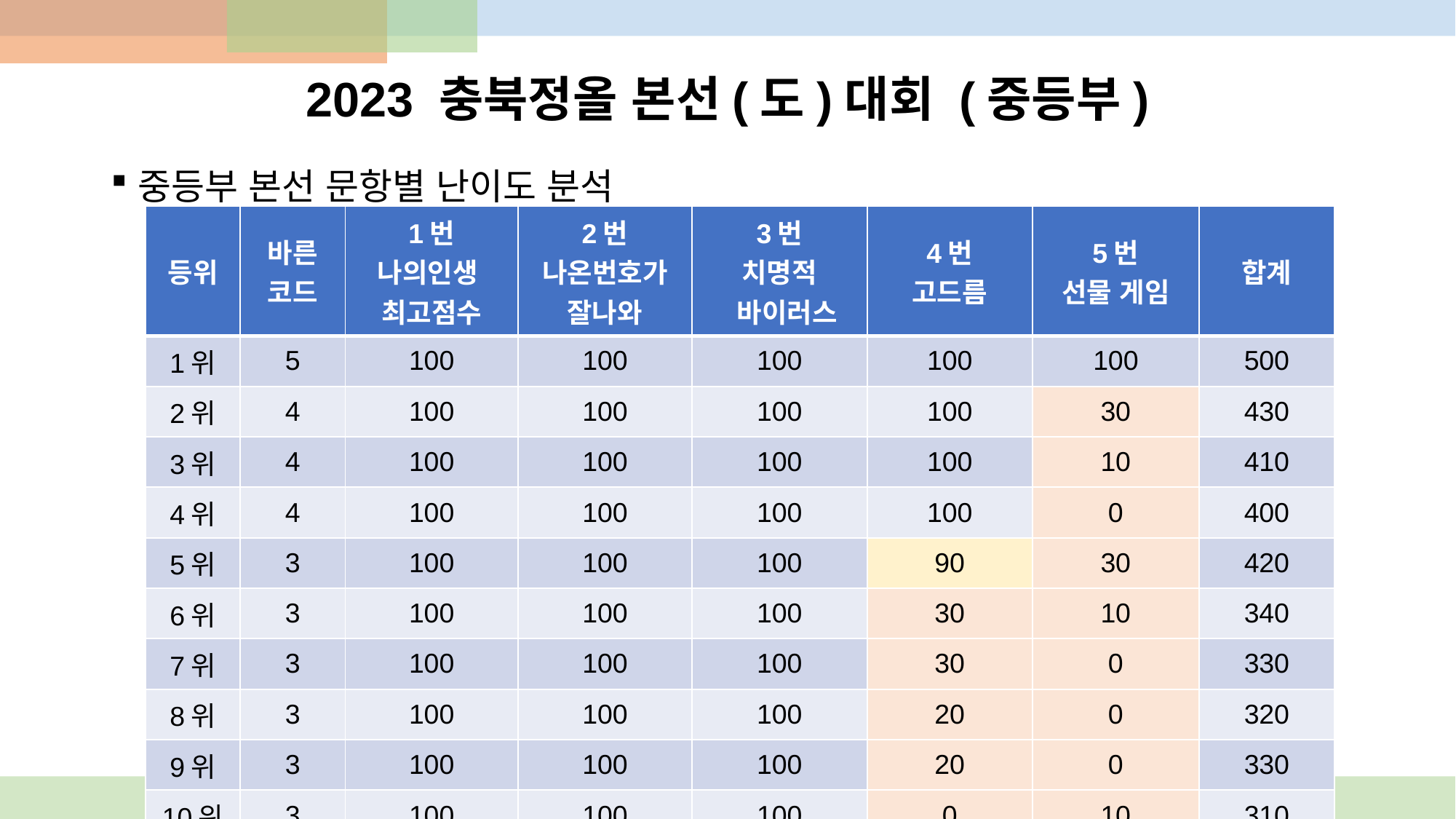

# 2023 충북정올 본선(도)대회 (중등부)
중등부 본선 문항별 난이도 분석
| 등위 | 바른 코드 | 1번 나의인생 최고점수 | 2번 나온번호가 잘나와 | 3번 치명적 바이러스 | 4번 고드름 | 5번 선물 게임 | 합계 |
| --- | --- | --- | --- | --- | --- | --- | --- |
| 1위 | 5 | 100 | 100 | 100 | 100 | 100 | 500 |
| 2위 | 4 | 100 | 100 | 100 | 100 | 30 | 430 |
| 3위 | 4 | 100 | 100 | 100 | 100 | 10 | 410 |
| 4위 | 4 | 100 | 100 | 100 | 100 | 0 | 400 |
| 5위 | 3 | 100 | 100 | 100 | 90 | 30 | 420 |
| 6위 | 3 | 100 | 100 | 100 | 30 | 10 | 340 |
| 7위 | 3 | 100 | 100 | 100 | 30 | 0 | 330 |
| 8위 | 3 | 100 | 100 | 100 | 20 | 0 | 320 |
| 9위 | 3 | 100 | 100 | 100 | 20 | 0 | 330 |
| 10위 | 3 | 100 | 100 | 100 | 0 | 10 | 310 |